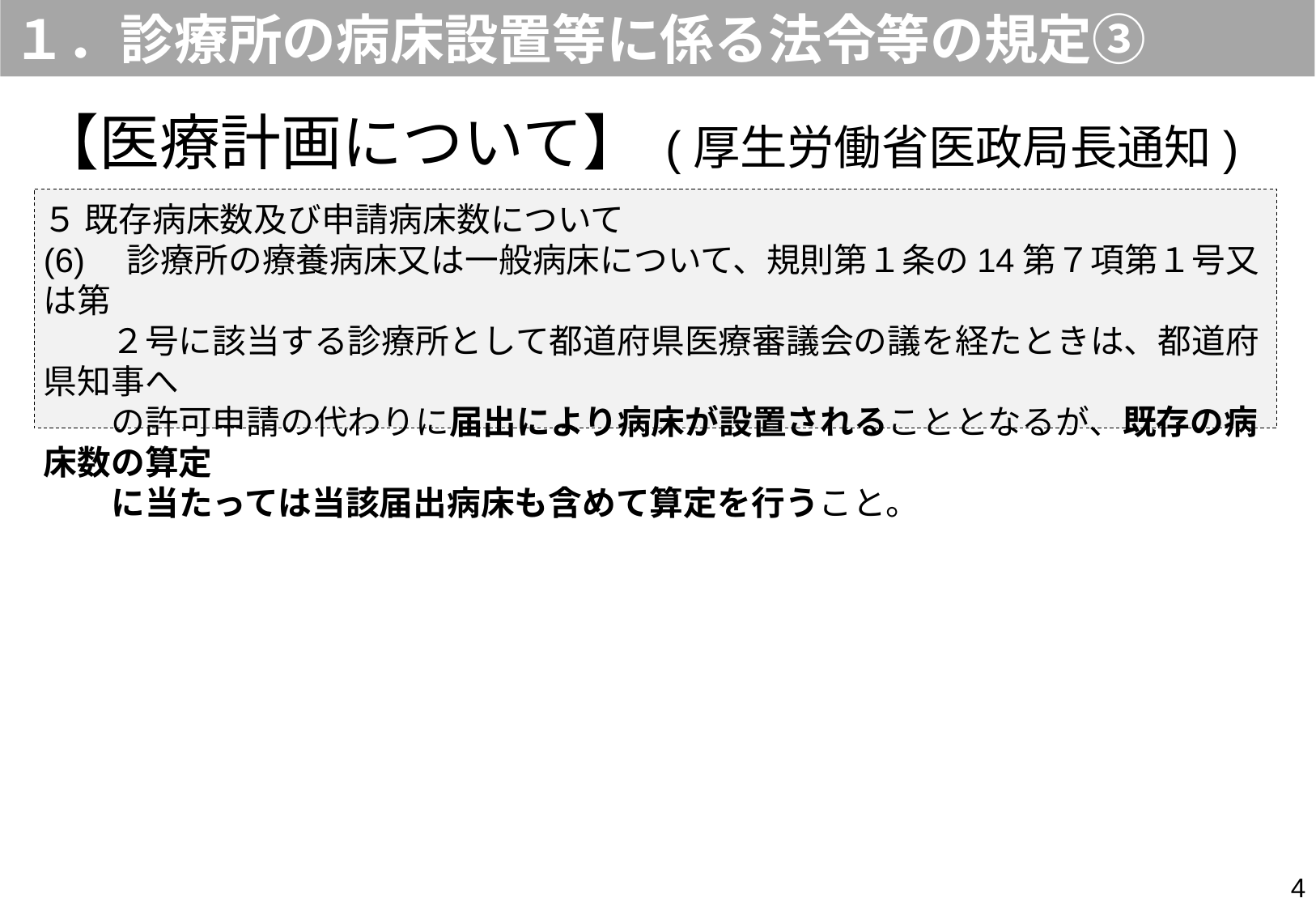

１．診療所の病床設置等に係る法令等の規定③
【医療計画について】 (厚生労働省医政局長通知)
５ 既存病床数及び申請病床数について
(6)　診療所の療養病床又は一般病床について、規則第１条の14第７項第１号又は第
　　２号に該当する診療所として都道府県医療審議会の議を経たときは、都道府県知事へ
　　の許可申請の代わりに届出により病床が設置されることとなるが、既存の病床数の算定
　　に当たっては当該届出病床も含めて算定を行うこと。
4